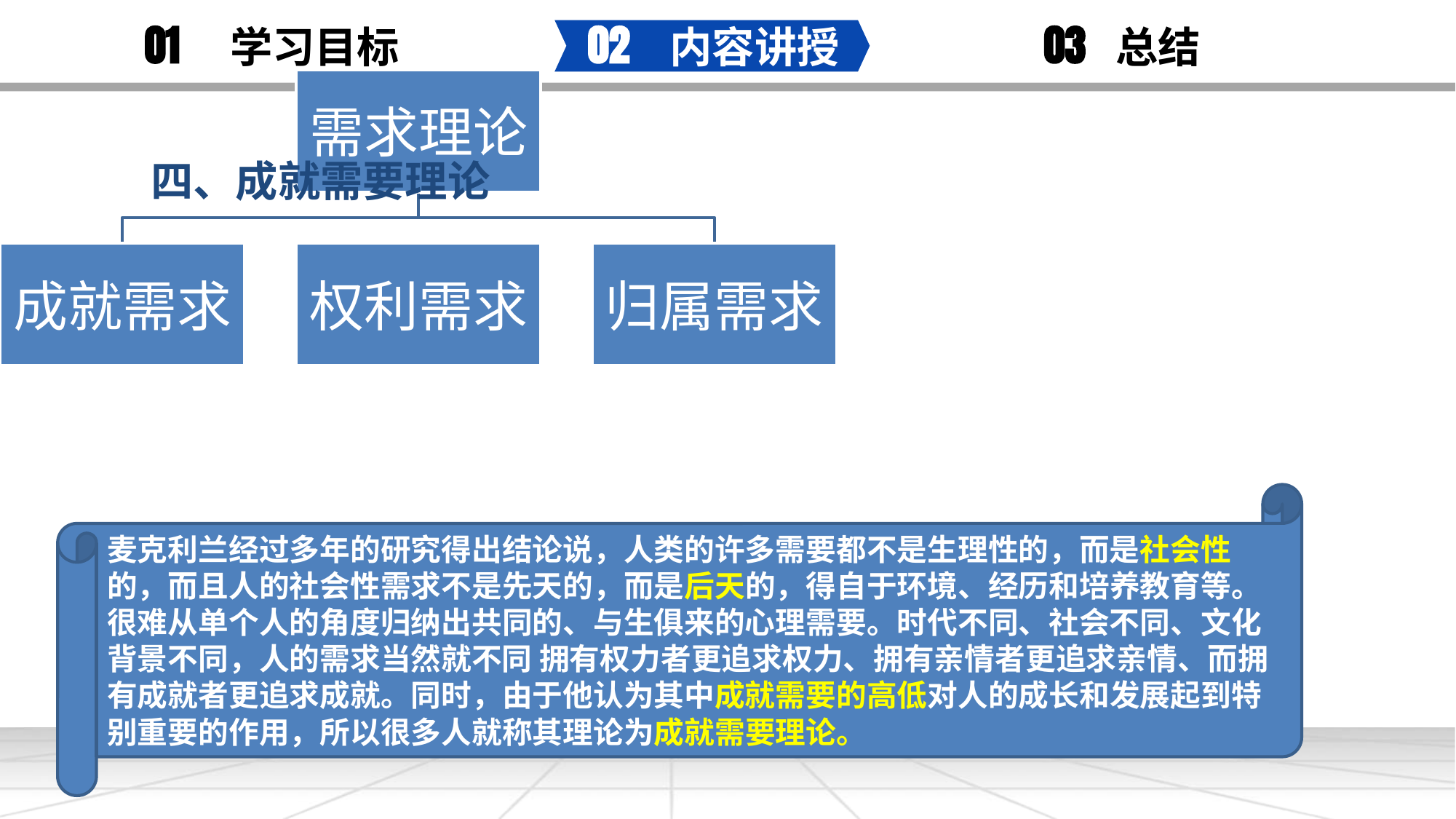

02   内容讲授
03  总结
01    学习目标

四、成就需要理论
需求理论
成就需求
权利需求
归属需求

麦克利兰经过多年的研究得出结论说，人类的许多需要都不是生理性的，而是社会性的，而且人的社会性需求不是先天的，而是后天的，得自于环境、经历和培养教育等。很难从单个人的角度归纳出共同的、与生俱来的心理需要。时代不同、社会不同、文化背景不同，人的需求当然就不同 拥有权力者更追求权力、拥有亲情者更追求亲情、而拥有成就者更追求成就。同时，由于他认为其中成就需要的高低对人的成长和发展起到特别重要的作用，所以很多人就称其理论为成就需要理论。